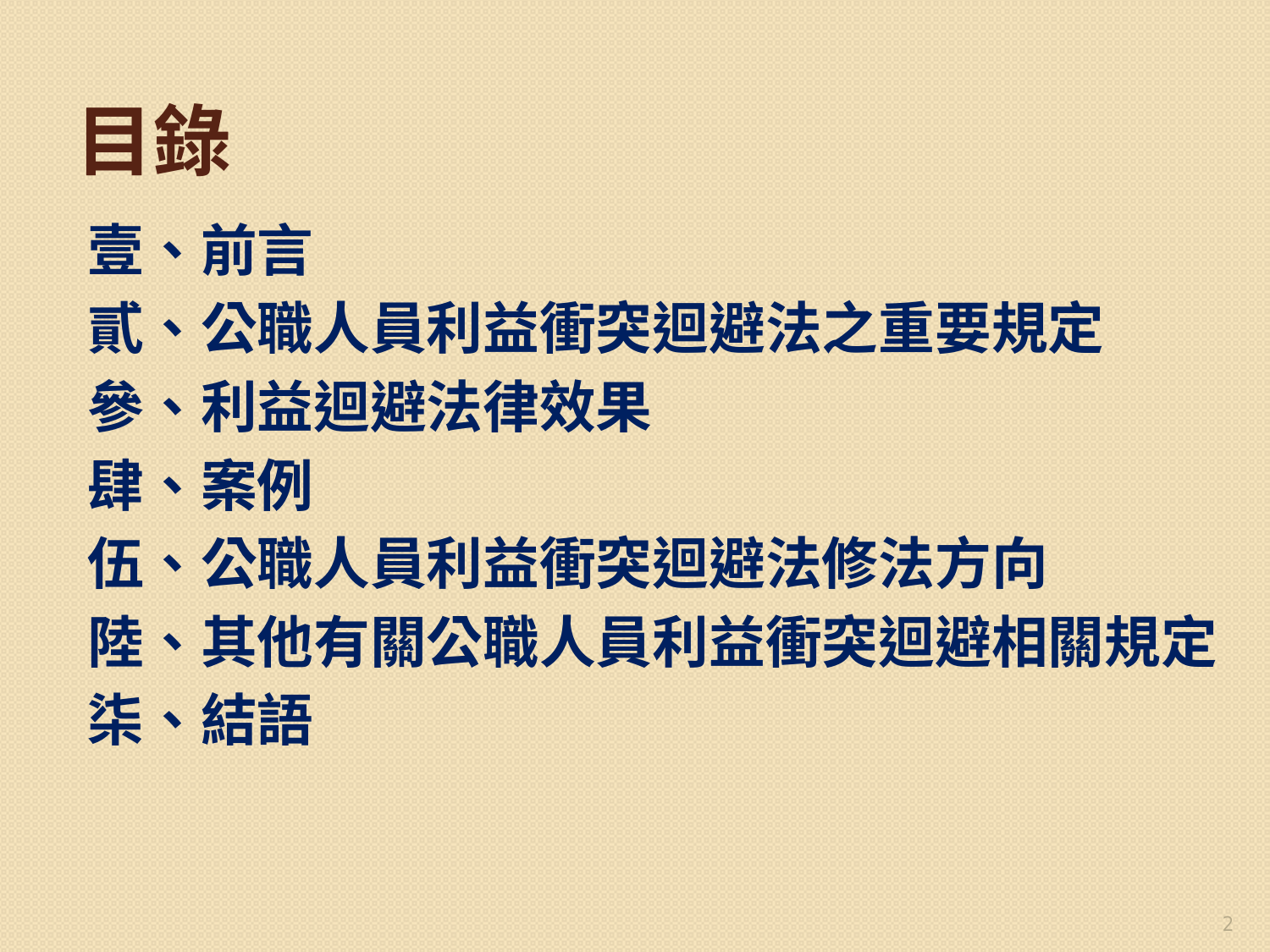

# 目錄
壹、前言
貳、公職人員利益衝突迴避法之重要規定
參、利益迴避法律效果
肆、案例
伍、公職人員利益衝突迴避法修法方向
陸、其他有關公職人員利益衝突迴避相關規定
柒、結語

2